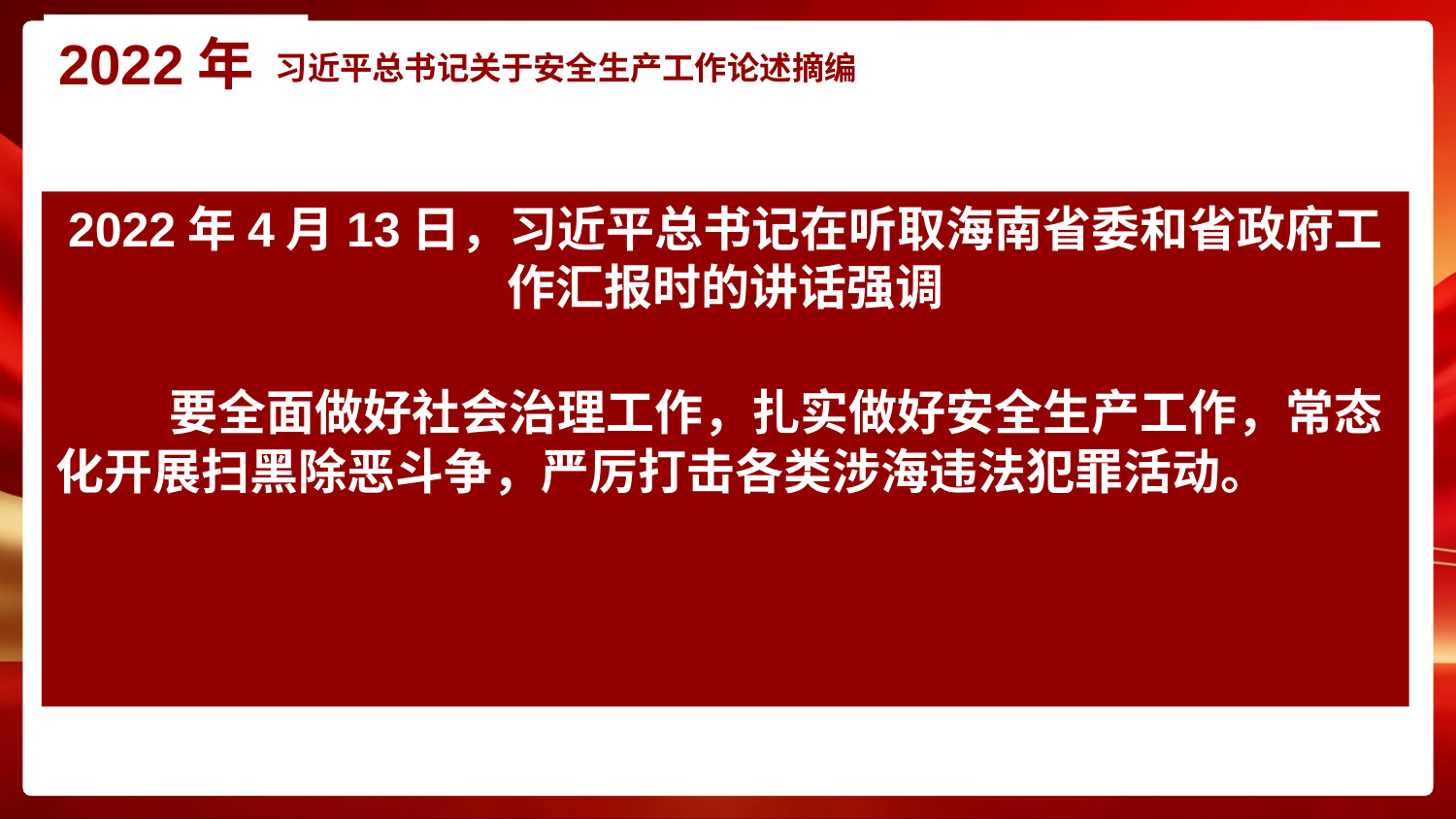

2022年
习近平总书记关于安全生产工作论述摘编
2022年4月13日，习近平总书记在听取海南省委和省政府工作汇报时的讲话强调

　　要全面做好社会治理工作，扎实做好安全生产工作，常态化开展扫黑除恶斗争，严厉打击各类涉海违法犯罪活动。